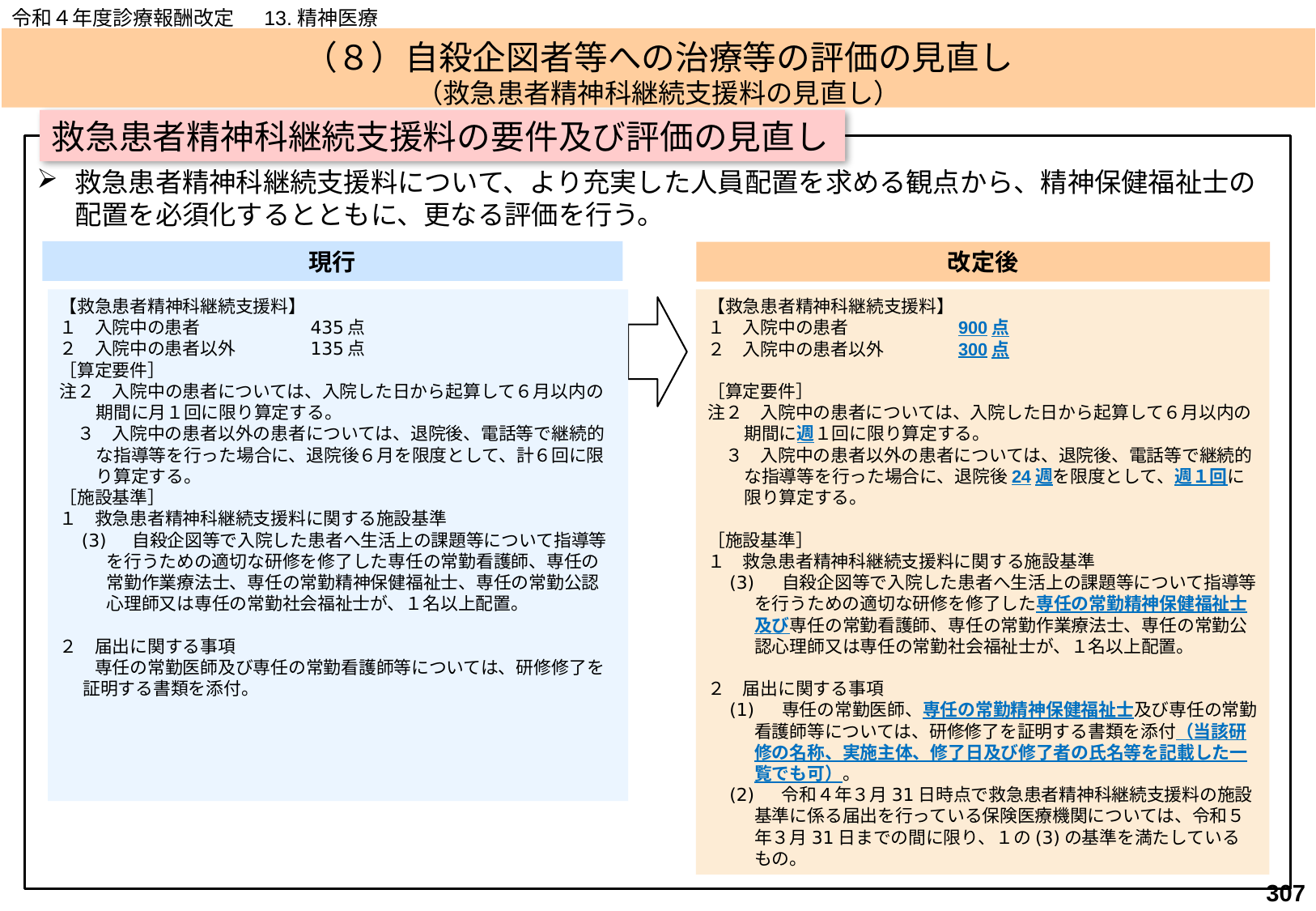

令和４年度診療報酬改定　 13.精神医療
# （８）自殺企図者等への治療等の評価の見直し （救急患者精神科継続支援料の見直し）
救急患者精神科継続支援料の要件及び評価の見直し

救急患者精神科継続支援料について、より充実した人員配置を求める観点から、精神保健福祉士の配置を必須化するとともに、更なる評価を行う。

現行
改定後
【救急患者精神科継続支援料】
１　入院中の患者　　　　　　435点
２　入院中の患者以外　　　　135点
［算定要件］
注２　入院中の患者については、入院した日から起算して６月以内の期間に月１回に限り算定する。
　３　入院中の患者以外の患者については、退院後、電話等で継続的な指導等を行った場合に、退院後６月を限度として、計６回に限り算定する。
［施設基準］
１　救急患者精神科継続支援料に関する施設基準
　(3)　 自殺企図等で入院した患者へ生活上の課題等について指導等を行うための適切な研修を修了した専任の常勤看護師、専任の常勤作業療法士、専任の常勤精神保健福祉士、専任の常勤公認心理師又は専任の常勤社会福祉士が、１名以上配置。

２　届出に関する事項
　　専任の常勤医師及び専任の常勤看護師等については、研修修了を証明する書類を添付。

【救急患者精神科継続支援料】
１　入院中の患者　　　　　　900点
２　入院中の患者以外　　　　300点

［算定要件］
注２　入院中の患者については、入院した日から起算して６月以内の期間に週１回に限り算定する。
　３　入院中の患者以外の患者については、退院後、電話等で継続的な指導等を行った場合に、退院後24週を限度として、週１回に限り算定する。

［施設基準］
１　救急患者精神科継続支援料に関する施設基準
　(3) 　自殺企図等で入院した患者へ生活上の課題等について指導等を行うための適切な研修を修了した専任の常勤精神保健福祉士及び専任の常勤看護師、専任の常勤作業療法士、専任の常勤公認心理師又は専任の常勤社会福祉士が、１名以上配置。

２　届出に関する事項
　(1) 　専任の常勤医師、専任の常勤精神保健福祉士及び専任の常勤看護師等については、研修修了を証明する書類を添付（当該研修の名称、実施主体、修了日及び修了者の氏名等を記載した一覧でも可）。
　(2) 　令和４年３月31日時点で救急患者精神科継続支援料の施設基準に係る届出を行っている保険医療機関については、令和５年３月31日までの間に限り、１の(3)の基準を満たしているもの。